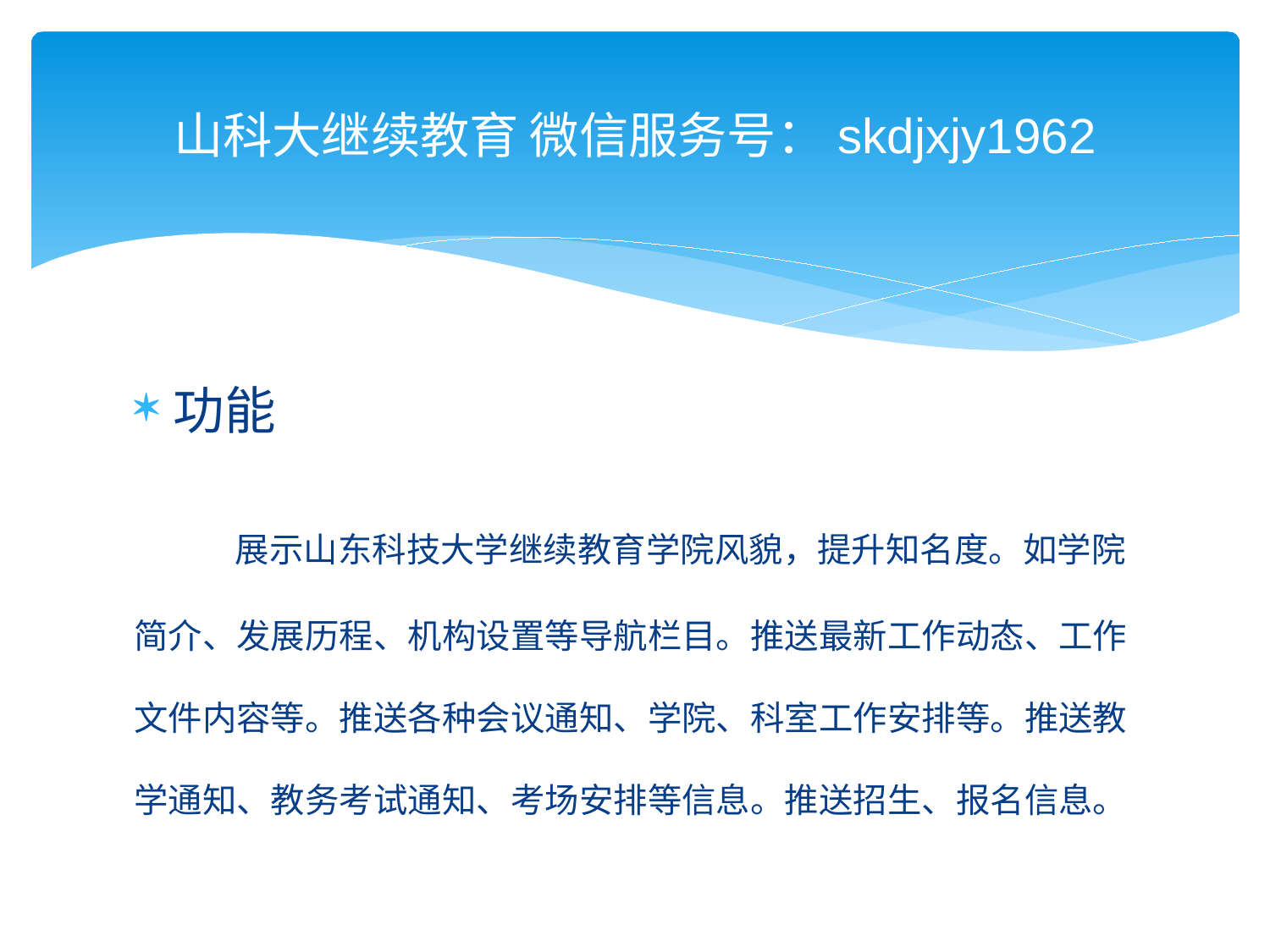

# 山科大继续教育 微信服务号：skdjxjy1962
功能
        展示山东科技大学继续教育学院风貌，提升知名度。如学院简介、发展历程、机构设置等导航栏目。推送最新工作动态、工作文件内容等。推送各种会议通知、学院、科室工作安排等。推送教学通知、教务考试通知、考场安排等信息。推送招生、报名信息。